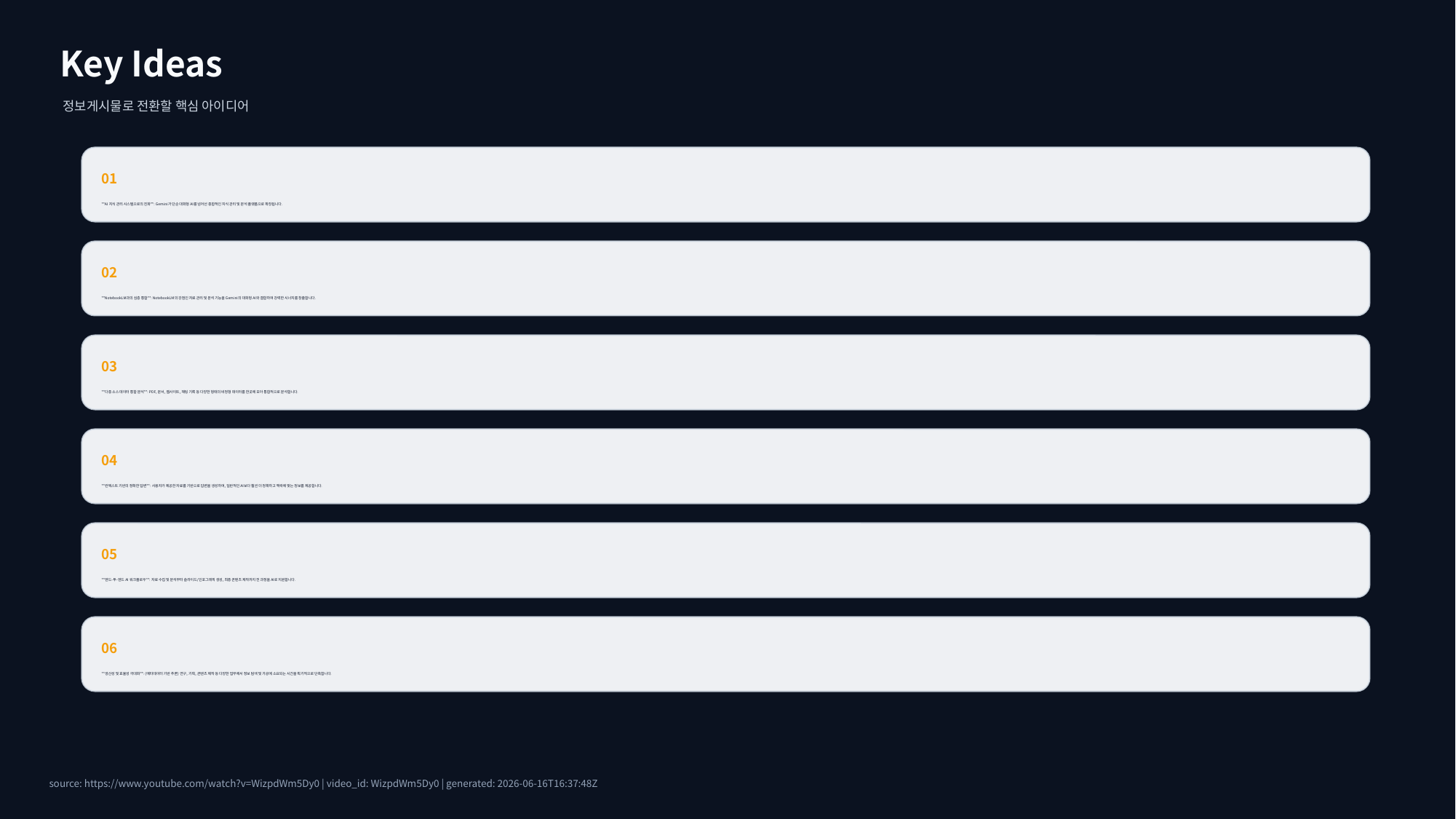

Key Ideas
정보게시물로 전환할 핵심 아이디어

01
**AI 지식 관리 시스템으로의 진화**: Gemini가 단순 대화형 AI를 넘어선 종합적인 지식 관리 및 분석 플랫폼으로 확장됩니다.

02
**NotebookLM과의 심층 통합**: NotebookLM의 강점인 자료 관리 및 분석 기능을 Gemini의 대화형 AI와 결합하여 강력한 시너지를 창출합니다.

03
**다중 소스 데이터 통합 분석**: PDF, 문서, 웹사이트, 채팅 기록 등 다양한 형태의 비정형 데이터를 한곳에 모아 통합적으로 분석합니다.

04
**컨텍스트 기반의 정확한 답변**: 사용자가 제공한 자료를 기반으로 답변을 생성하여, 일반적인 AI보다 훨씬 더 정확하고 맥락에 맞는 정보를 제공합니다.

05
**엔드-투-엔드 AI 워크플로우**: 자료 수집 및 분석부터 슬라이드/인포그래픽 생성, 최종 콘텐츠 제작까지 전 과정을 AI로 지원합니다.

06
**생산성 및 효율성 극대화**: (메타데이터 기반 추론) 연구, 기획, 콘텐츠 제작 등 다양한 업무에서 정보 탐색 및 가공에 소요되는 시간을 획기적으로 단축합니다.
source: https://www.youtube.com/watch?v=WizpdWm5Dy0 | video_id: WizpdWm5Dy0 | generated: 2026-06-16T16:37:48Z